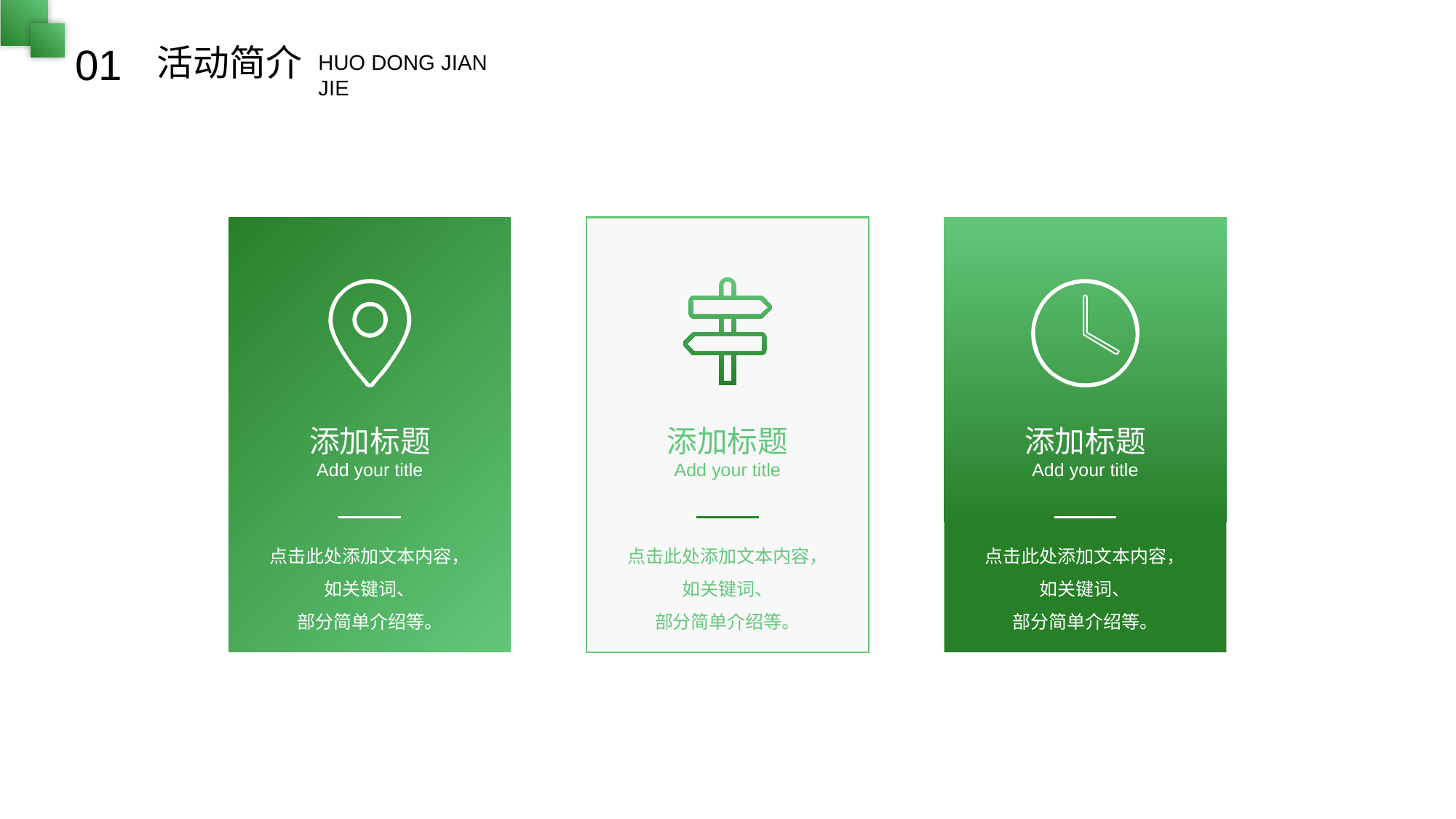

01
活动简介
HUO DONG JIAN JIE
BY YUSHEN

添加标题
Add your title
点击此处添加文本内容，如关键词、
部分简单介绍等。

添加标题
Add your title
点击此处添加文本内容，如关键词、
部分简单介绍等。

添加标题
Add your title
点击此处添加文本内容，如关键词、
部分简单介绍等。